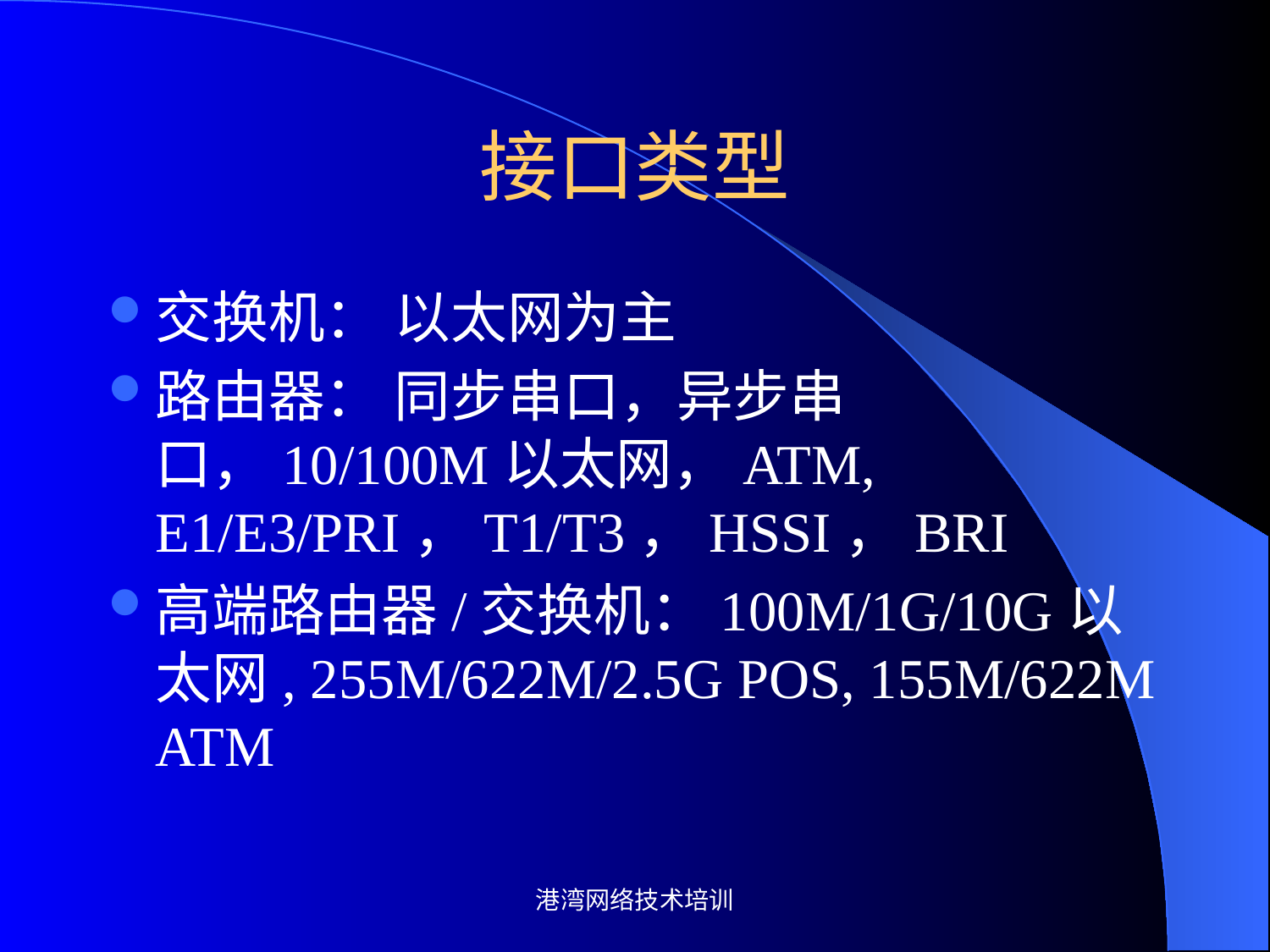

# 接口类型
交换机： 以太网为主
路由器： 同步串口，异步串口，10/100M以太网，ATM, E1/E3/PRI，T1/T3，HSSI，BRI
高端路由器/交换机：100M/1G/10G以太网, 255M/622M/2.5G POS, 155M/622M ATM

港湾网络技术培训
24